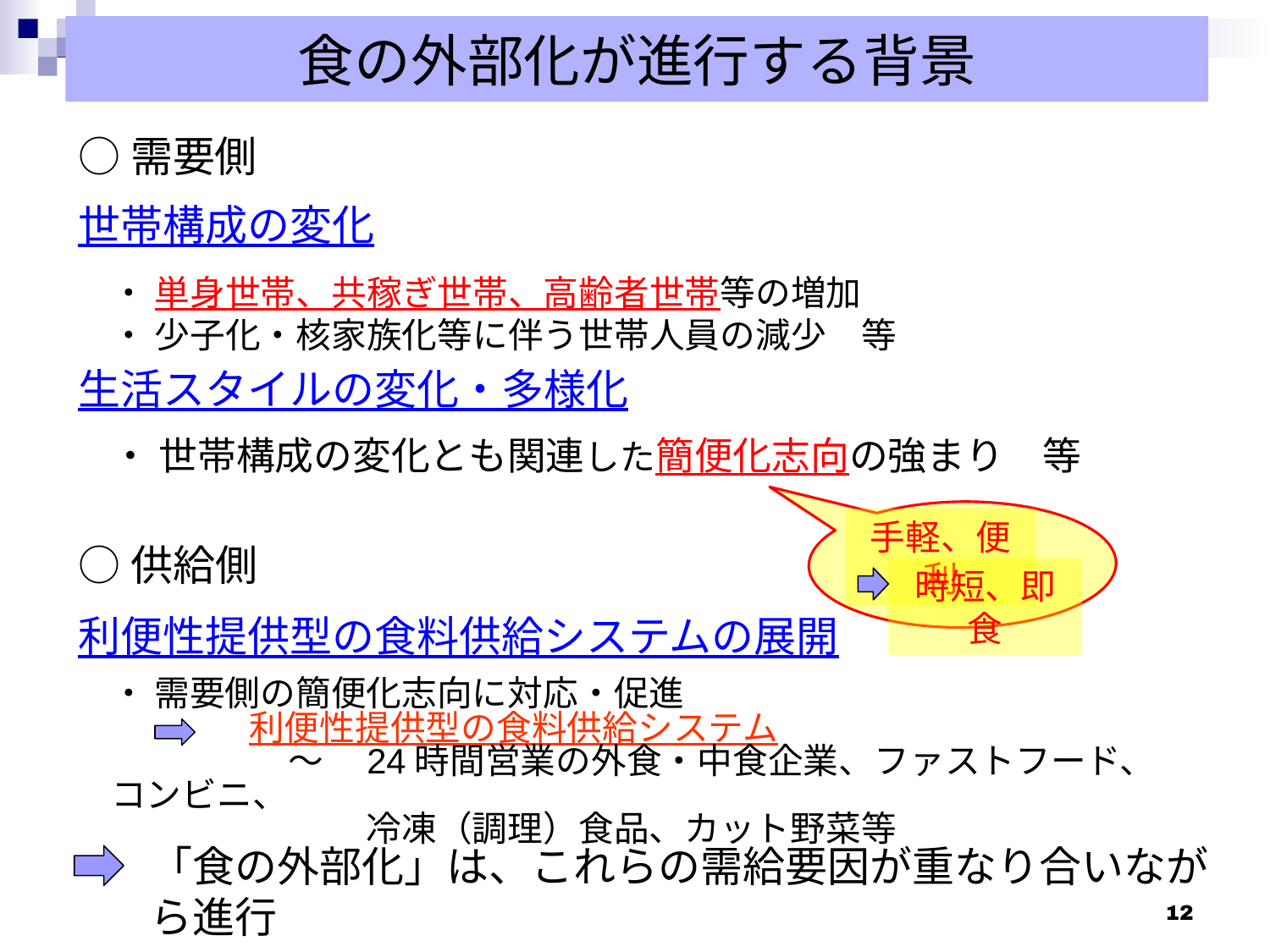

食の外部化が進行する背景
○需要側
世帯構成の変化
・ 単身世帯、共稼ぎ世帯、高齢者世帯等の増加
・ 少子化・核家族化等に伴う世帯人員の減少　等
生活スタイルの変化・多様化
・ 世帯構成の変化とも関連した簡便化志向の強まり　等

手軽、便利
時短、即食
○供給側

利便性提供型の食料供給システムの展開
・ 需要側の簡便化志向に対応・促進
 　 　 　利便性提供型の食料供給システム
　　　　　～　24時間営業の外食・中食企業、ファストフード、コンビニ、
　　　　　　　 冷凍（調理）食品、カット野菜等

「食の外部化」は、これらの需給要因が重なり合いながら進行

12